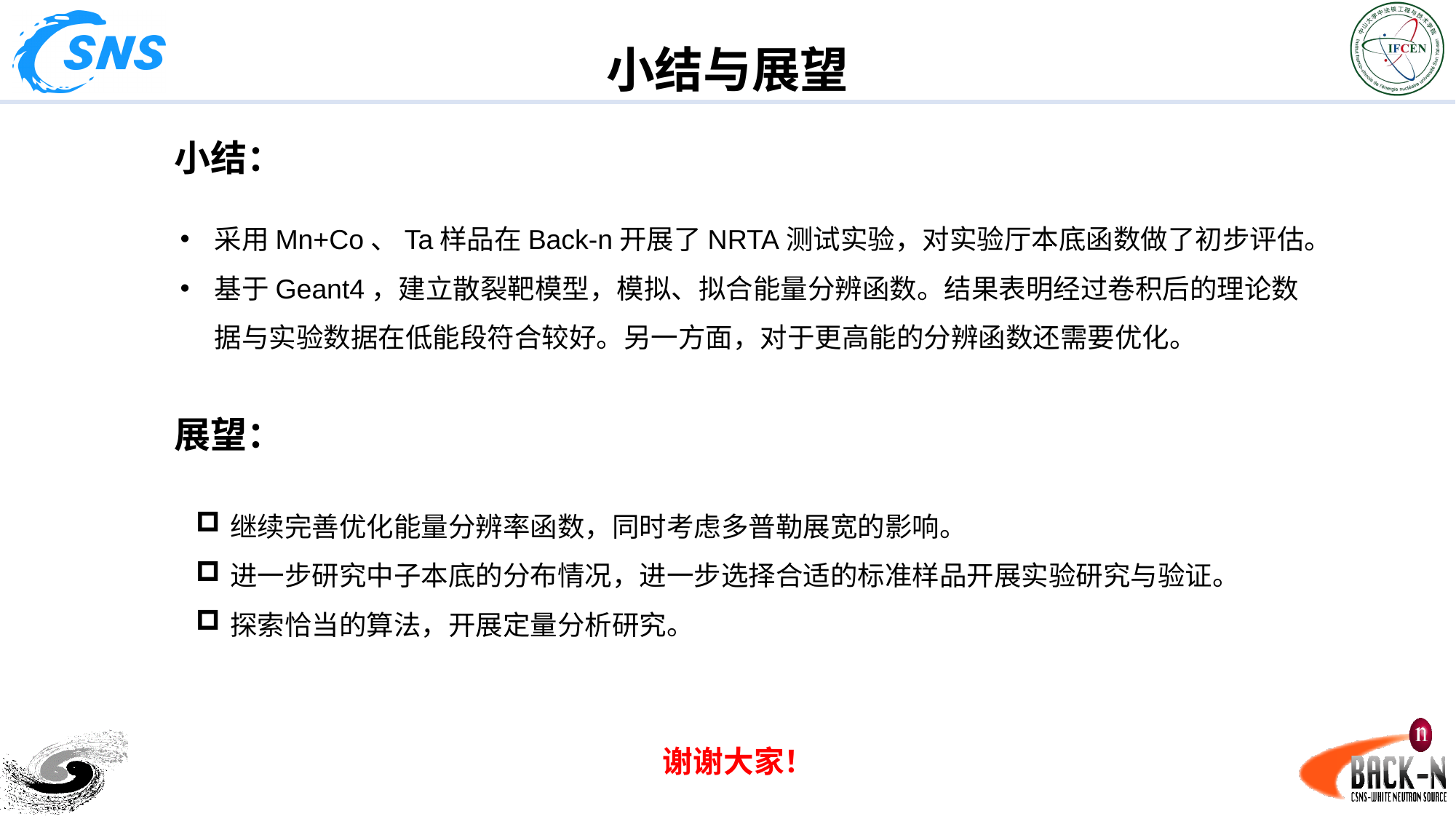

小结与展望
小结：
采用Mn+Co、Ta样品在Back-n开展了NRTA测试实验，对实验厅本底函数做了初步评估。
基于Geant4，建立散裂靶模型，模拟、拟合能量分辨函数。结果表明经过卷积后的理论数据与实验数据在低能段符合较好。另一方面，对于更高能的分辨函数还需要优化。
展望：
继续完善优化能量分辨率函数，同时考虑多普勒展宽的影响。
进一步研究中子本底的分布情况，进一步选择合适的标准样品开展实验研究与验证。
探索恰当的算法，开展定量分析研究。
谢谢大家！